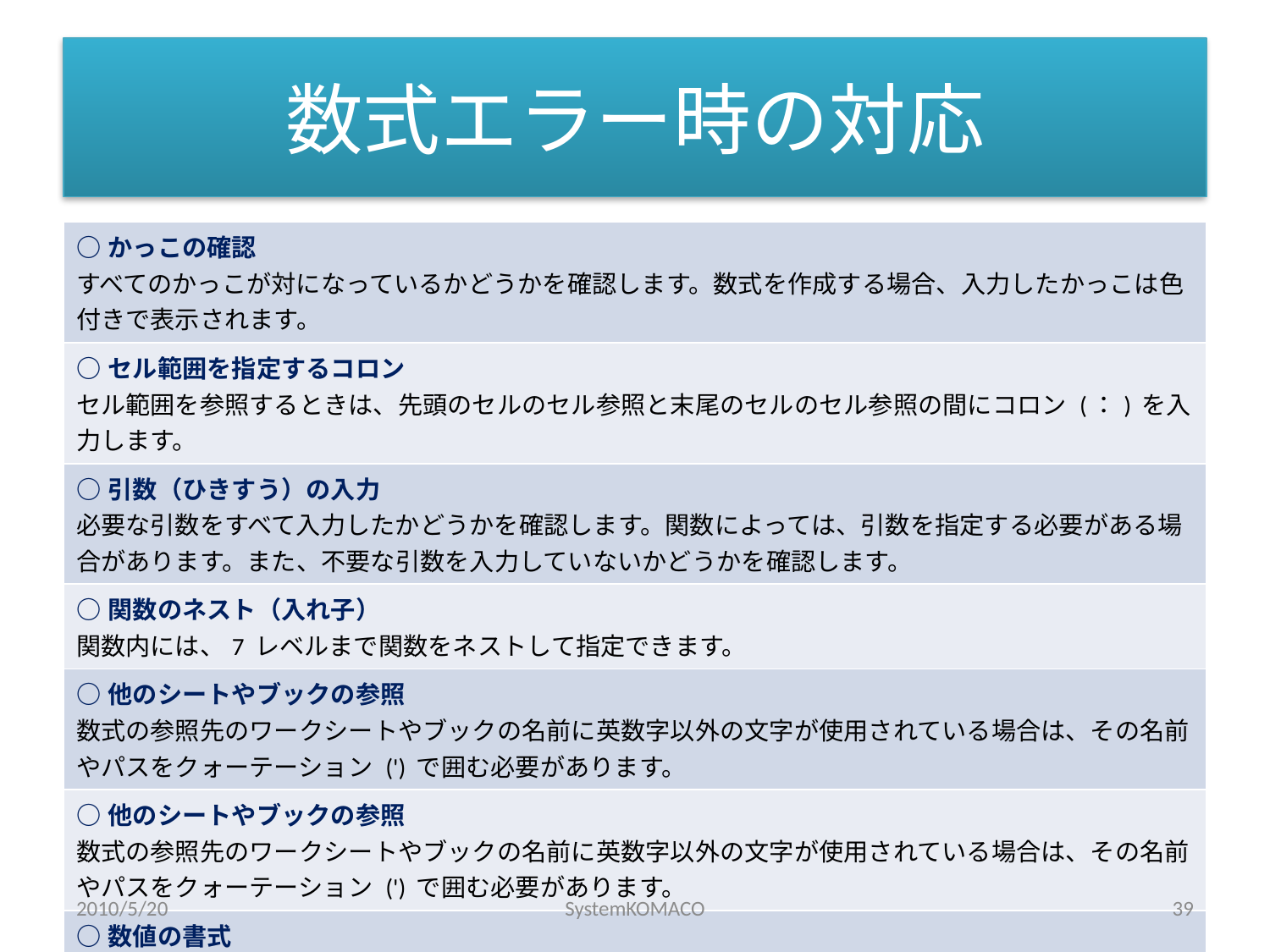

# 数式エラー時の対応
| ○かっこの確認 すべてのかっこが対になっているかどうかを確認します。数式を作成する場合、入力したかっこは色付きで表示されます。 |
| --- |
| ○セル範囲を指定するコロン セル範囲を参照するときは、先頭のセルのセル参照と末尾のセルのセル参照の間にコロン (：) を入力します。 |
| ○引数（ひきすう）の入力 必要な引数をすべて入力したかどうかを確認します。関数によっては、引数を指定する必要がある場合があります。また、不要な引数を入力していないかどうかを確認します。 |
| ○関数のネスト（入れ子） 関数内には、7 レベルまで関数をネストして指定できます。 |
| ○他のシートやブックの参照 数式の参照先のワークシートやブックの名前に英数字以外の文字が使用されている場合は、その名前やパスをクォーテーション (') で囲む必要があります。 |
| ○他のシートやブックの参照 数式の参照先のワークシートやブックの名前に英数字以外の文字が使用されている場合は、その名前やパスをクォーテーション (') で囲む必要があります。 |
| ○数値の書式 数式に指定する数値に書式を設定することはできません。たとえば、\1,000 という数値を指定する場合、数式には「1000」と入力します。 |
2010/5/20
SystemKOMACO
39